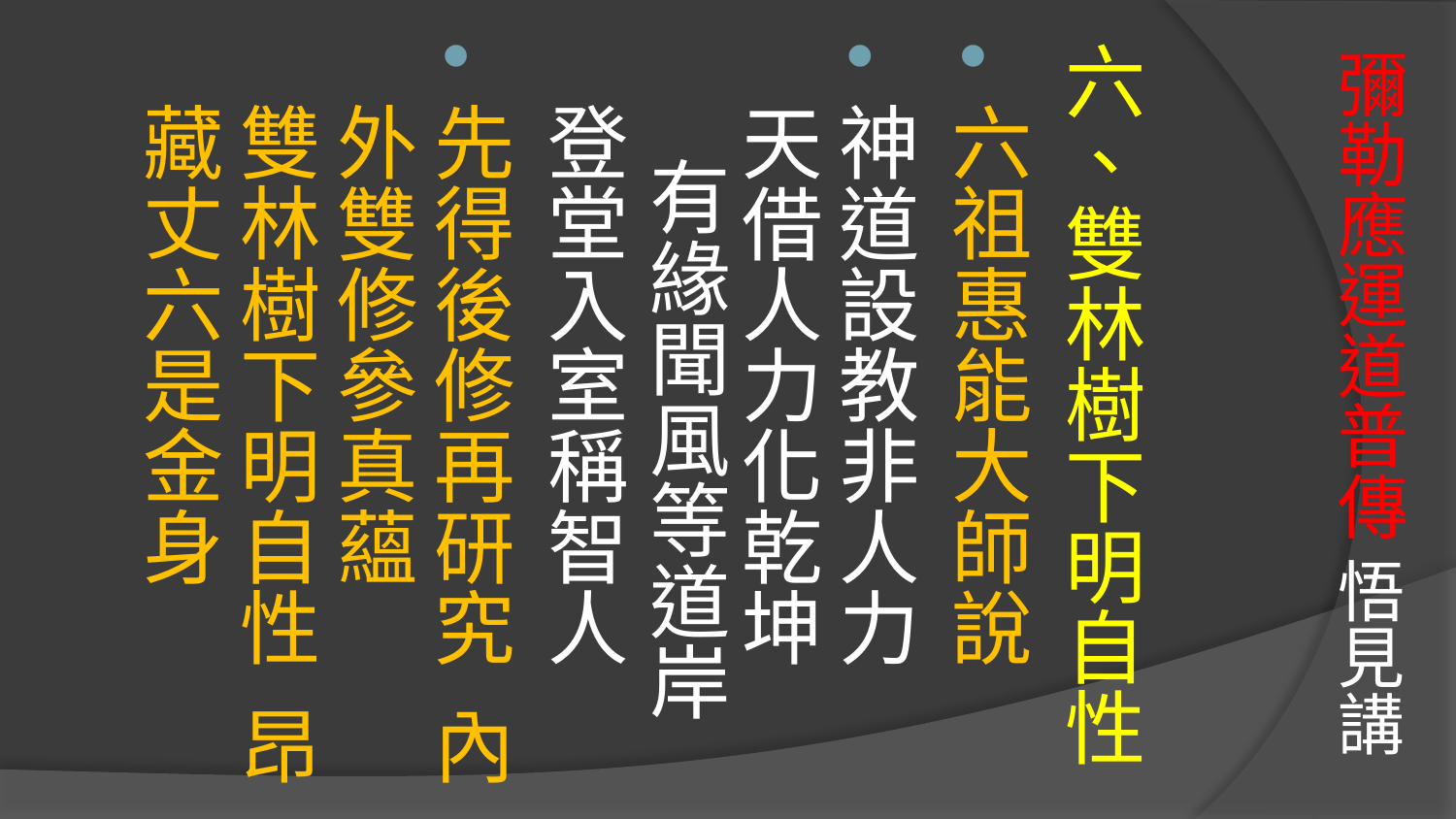

# 彌勒應運道普傳 悟見講
六、雙林樹下明自性
六祖惠能大師說
神道設教非人力   天借人力化乾坤          有緣聞風等道岸  登堂入室稱智人
先得後修再研究  內外雙修參真蘊 
雙林樹下明自性  昂藏丈六是金身